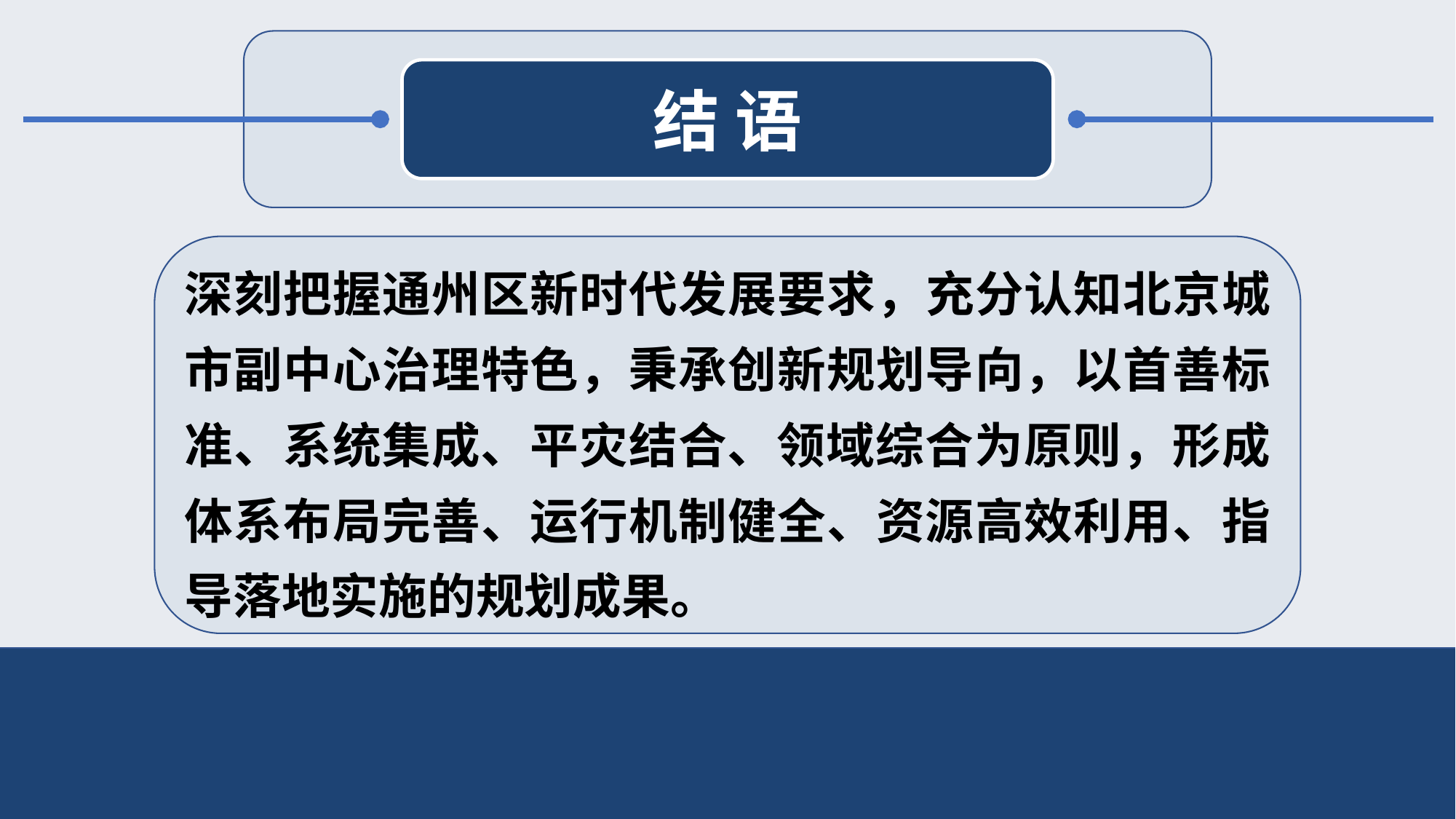

结 语
深刻把握通州区新时代发展要求，充分认知北京城市副中心治理特色，秉承创新规划导向，以首善标准、系统集成、平灾结合、领域综合为原则，形成体系布局完善、运行机制健全、资源高效利用、指导落地实施的规划成果。